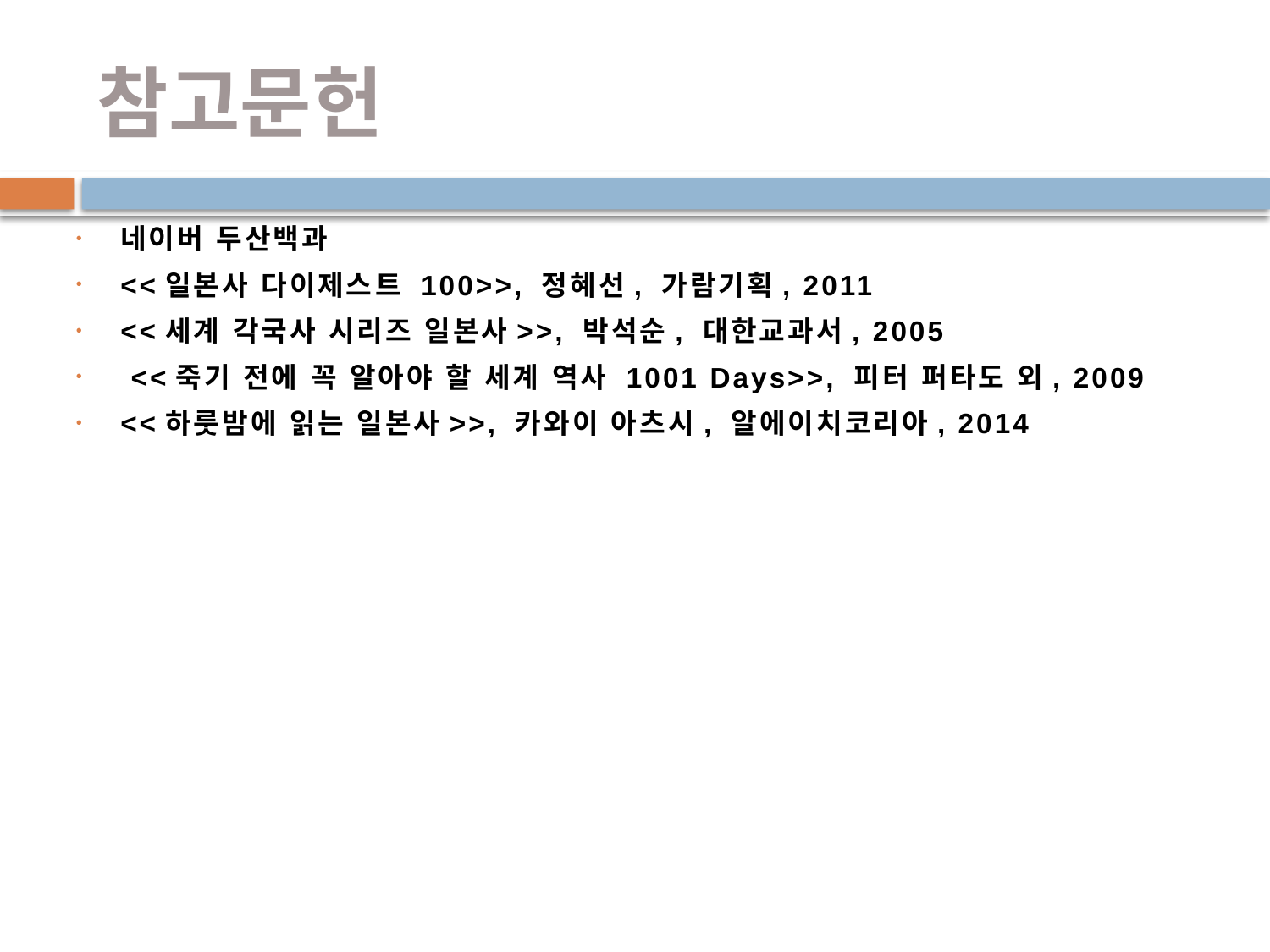

# 참고문헌
네이버 두산백과
<<일본사 다이제스트 100>>, 정혜선, 가람기획, 2011
<<세계 각국사 시리즈 일본사>>, 박석순, 대한교과서, 2005
 <<죽기 전에 꼭 알아야 할 세계 역사 1001 Days>>, 피터 퍼타도 외, 2009
<<하룻밤에 읽는 일본사>>, 카와이 아츠시, 알에이치코리아, 2014